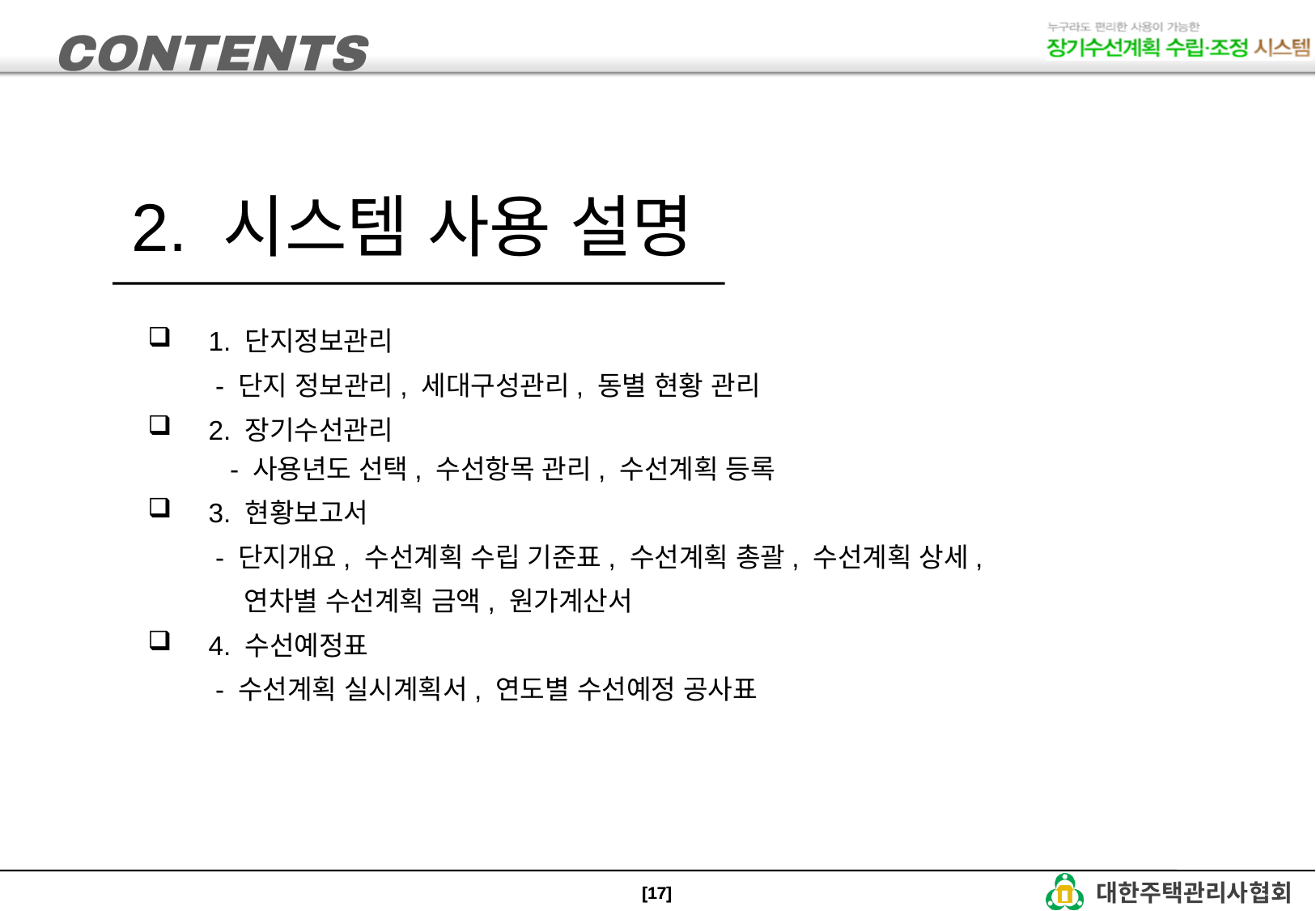

CONTENTS
2. 시스템 사용 설명

1. 단지정보관리
         - 단지 정보관리, 세대구성관리, 동별 현황 관리
2. 장기수선관리
  - 사용년도 선택, 수선항목 관리, 수선계획 등록
3. 현황보고서
         - 단지개요, 수선계획 수립 기준표, 수선계획 총괄, 수선계획 상세,
            연차별 수선계획 금액, 원가계산서
4. 수선예정표
         - 수선계획 실시계획서, 연도별 수선예정 공사표